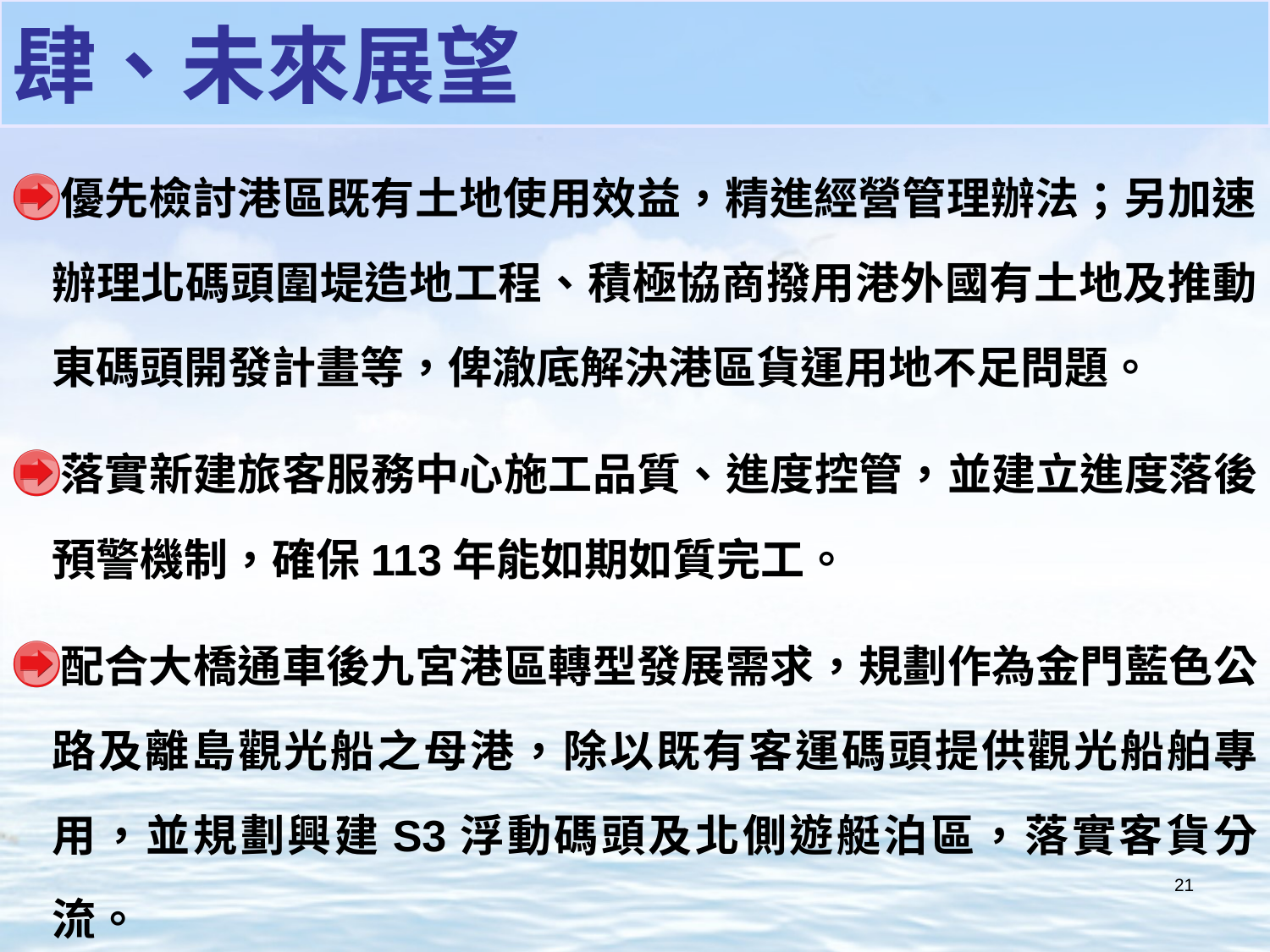

肆、未來展望

優先檢討港區既有土地使用效益，精進經營管理辦法；另加速辦理北碼頭圍堤造地工程、積極協商撥用港外國有土地及推動東碼頭開發計畫等，俾澈底解決港區貨運用地不足問題。
落實新建旅客服務中心施工品質、進度控管，並建立進度落後預警機制，確保113年能如期如質完工。
配合大橋通車後九宮港區轉型發展需求，規劃作為金門藍色公路及離島觀光船之母港，除以既有客運碼頭提供觀光船舶專用，並規劃興建S3浮動碼頭及北側遊艇泊區，落實客貨分流。
21